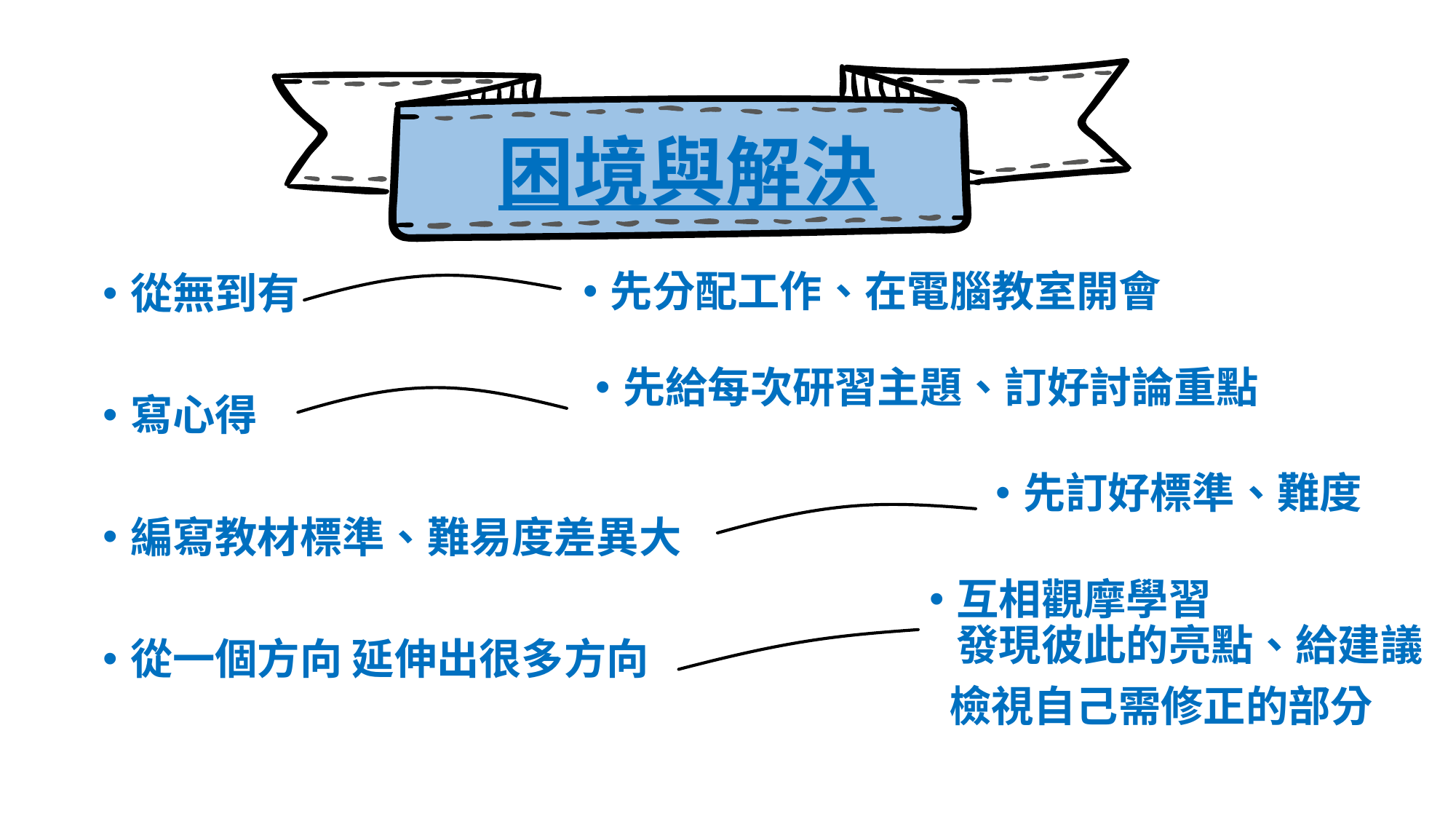

#

困境與解決

先分配工作、在電腦教室開會
從無到有

寫心得

編寫教材標準、難易度差異大

從一個方向 延伸出很多方向

先給每次研習主題、訂好討論重點

先訂好標準、難度

互相觀摩學習
發現彼此的亮點、給建議
 檢視自己需修正的部分